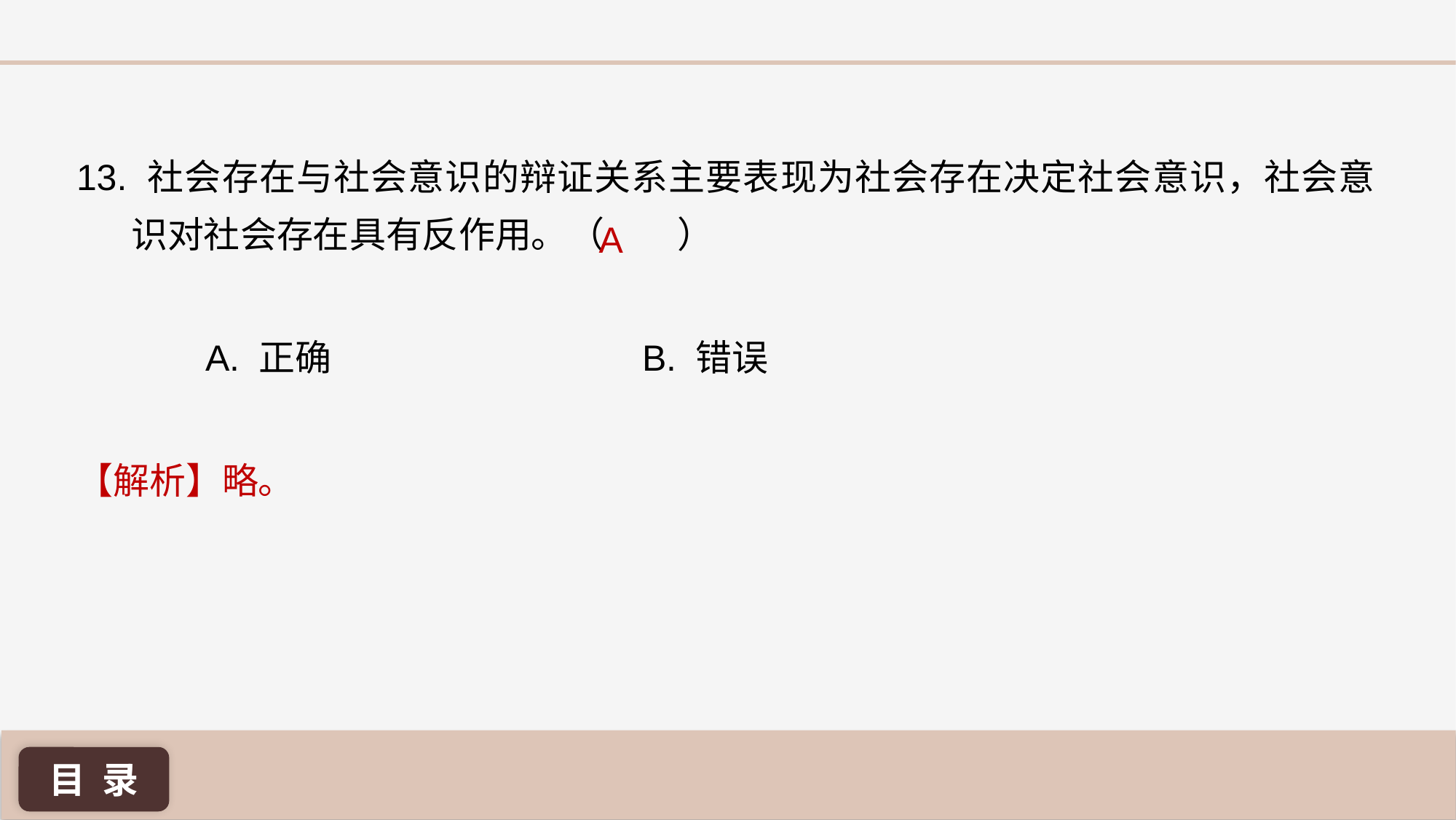

13. 社会存在与社会意识的辩证关系主要表现为社会存在决定社会意识，社会意识对社会存在具有反作用。（         ）
A
A. 正确 			B. 错误
【解析】略。